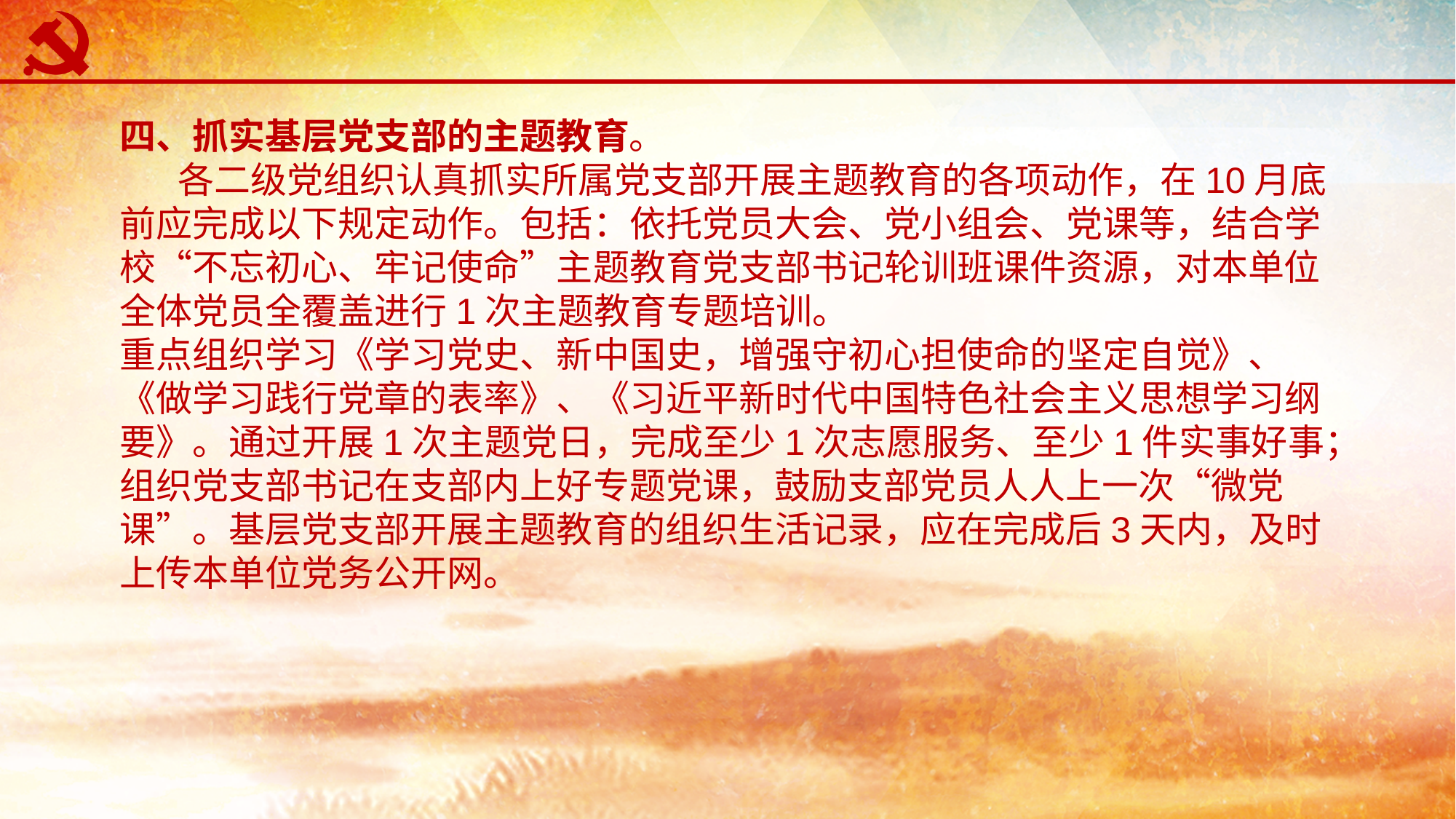

四、抓实基层党支部的主题教育。
      各二级党组织认真抓实所属党支部开展主题教育的各项动作，在10月底前应完成以下规定动作。包括：依托党员大会、党小组会、党课等，结合学校“不忘初心、牢记使命”主题教育党支部书记轮训班课件资源，对本单位全体党员全覆盖进行1次主题教育专题培训。
重点组织学习《学习党史、新中国史，增强守初心担使命的坚定自觉》、《做学习践行党章的表率》、《习近平新时代中国特色社会主义思想学习纲要》。通过开展1次主题党日，完成至少1次志愿服务、至少1件实事好事；组织党支部书记在支部内上好专题党课，鼓励支部党员人人上一次“微党课”。基层党支部开展主题教育的组织生活记录，应在完成后3天内，及时上传本单位党务公开网。